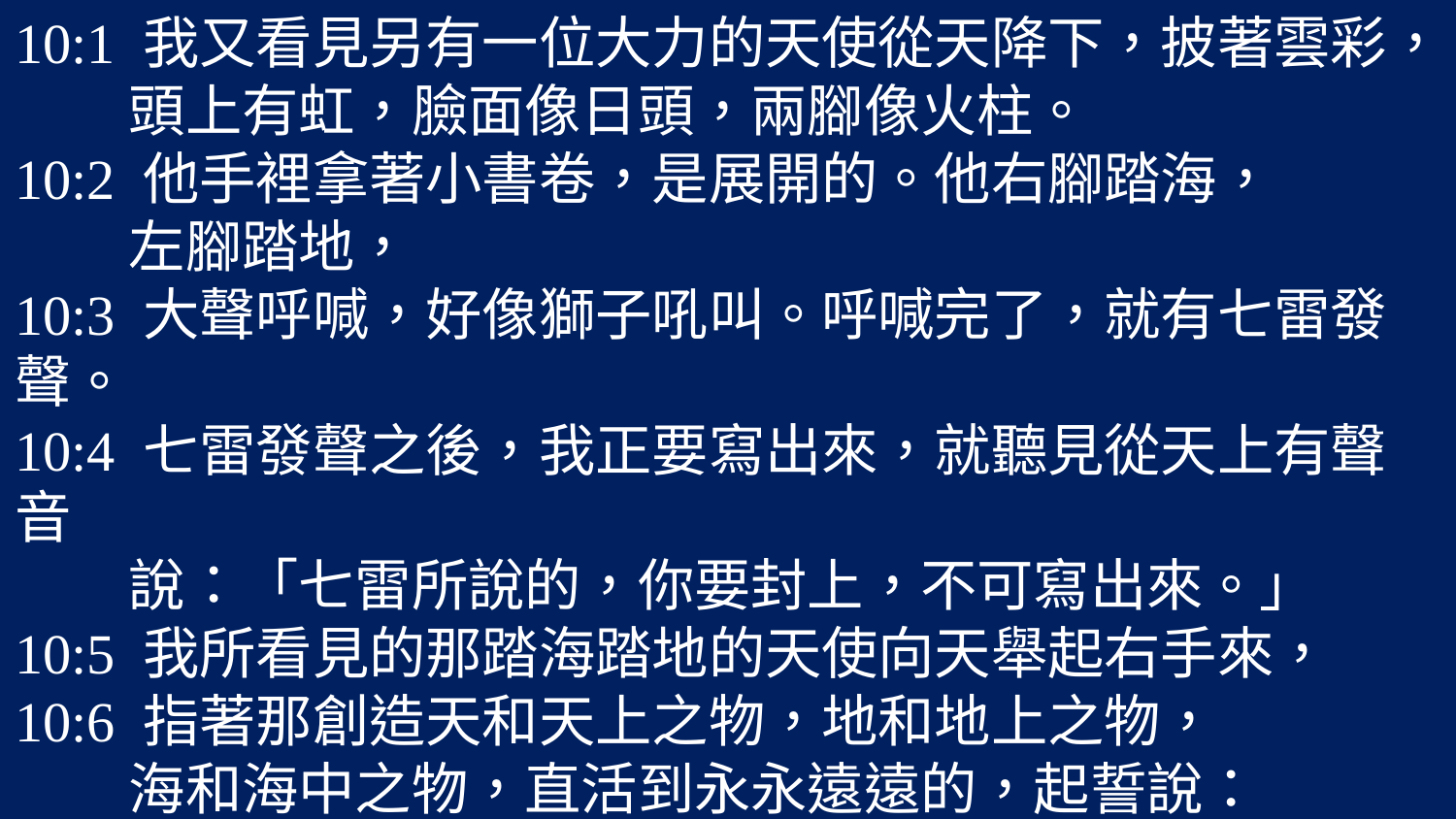

10:1 我又看見另有一位大力的天使從天降下，披著雲彩，
        頭上有虹，臉面像日頭，兩腳像火柱。
10:2 他手裡拿著小書卷，是展開的。他右腳踏海，
        左腳踏地，
10:3 大聲呼喊，好像獅子吼叫。呼喊完了，就有七雷發聲。
10:4 七雷發聲之後，我正要寫出來，就聽見從天上有聲音
        說：「七雷所說的，你要封上，不可寫出來。」
10:5 我所看見的那踏海踏地的天使向天舉起右手來，
10:6 指著那創造天和天上之物，地和地上之物，
        海和海中之物，直活到永永遠遠的，起誓說：
      「不再有時日了（不再耽延了）。」